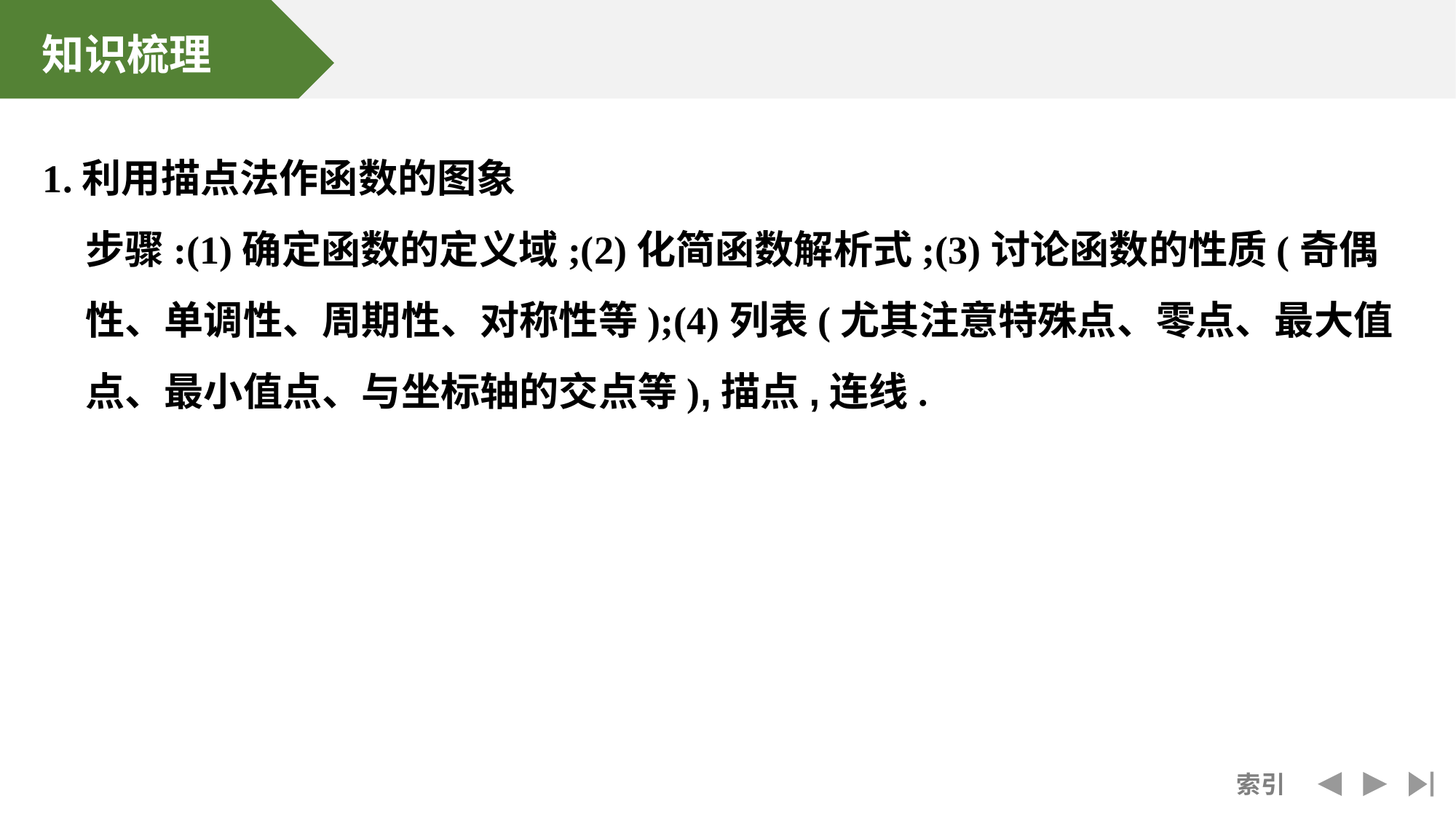

1.利用描点法作函数的图象
	步骤:(1)确定函数的定义域;(2)化简函数解析式;(3)讨论函数的性质(奇偶性、单调性、周期性、对称性等);(4)列表(尤其注意特殊点、零点、最大值点、最小值点、与坐标轴的交点等),描点,连线.